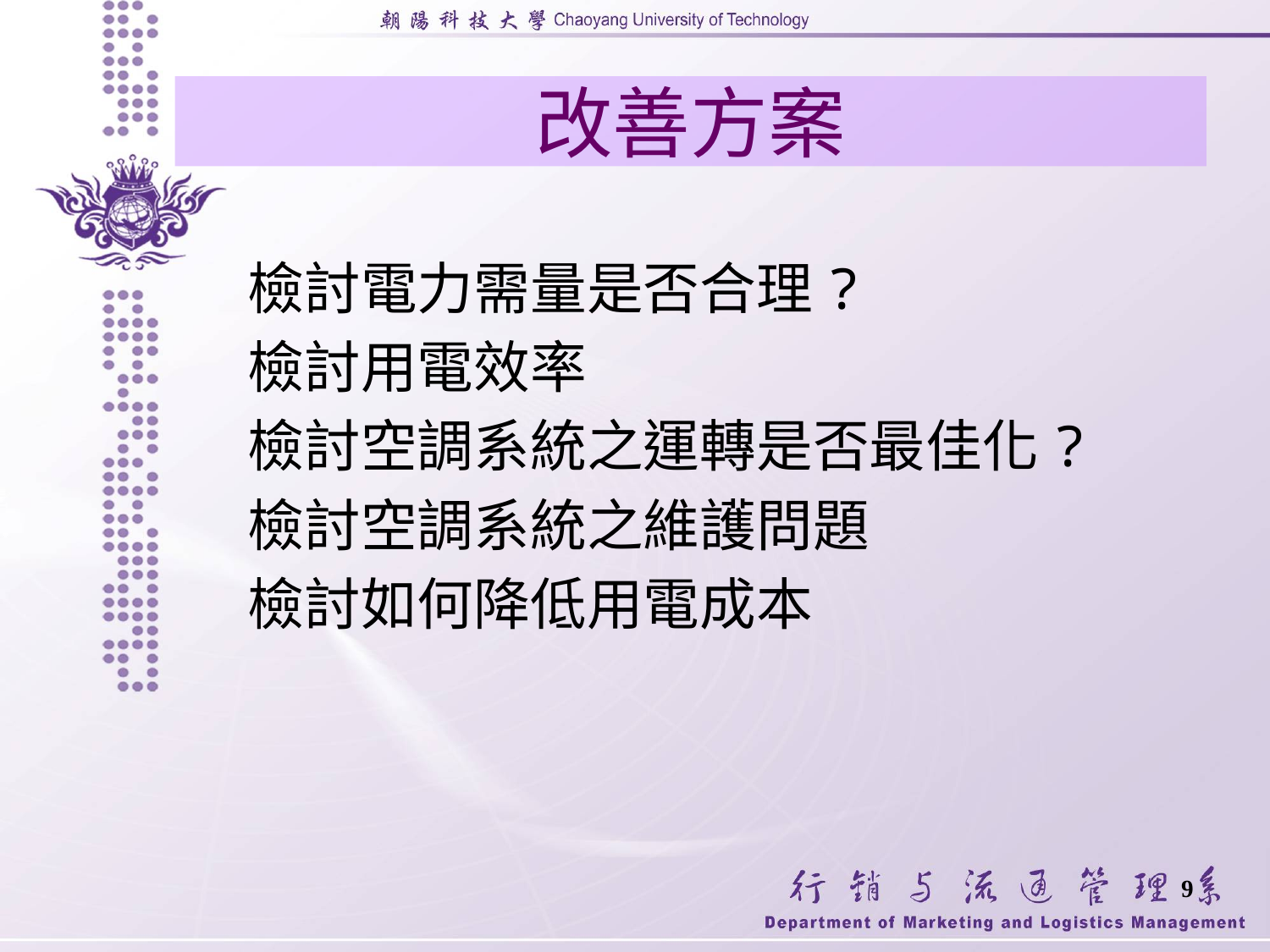

# 改善方案
檢討電力需量是否合理?
檢討用電效率
檢討空調系統之運轉是否最佳化?
檢討空調系統之維護問題
檢討如何降低用電成本
9